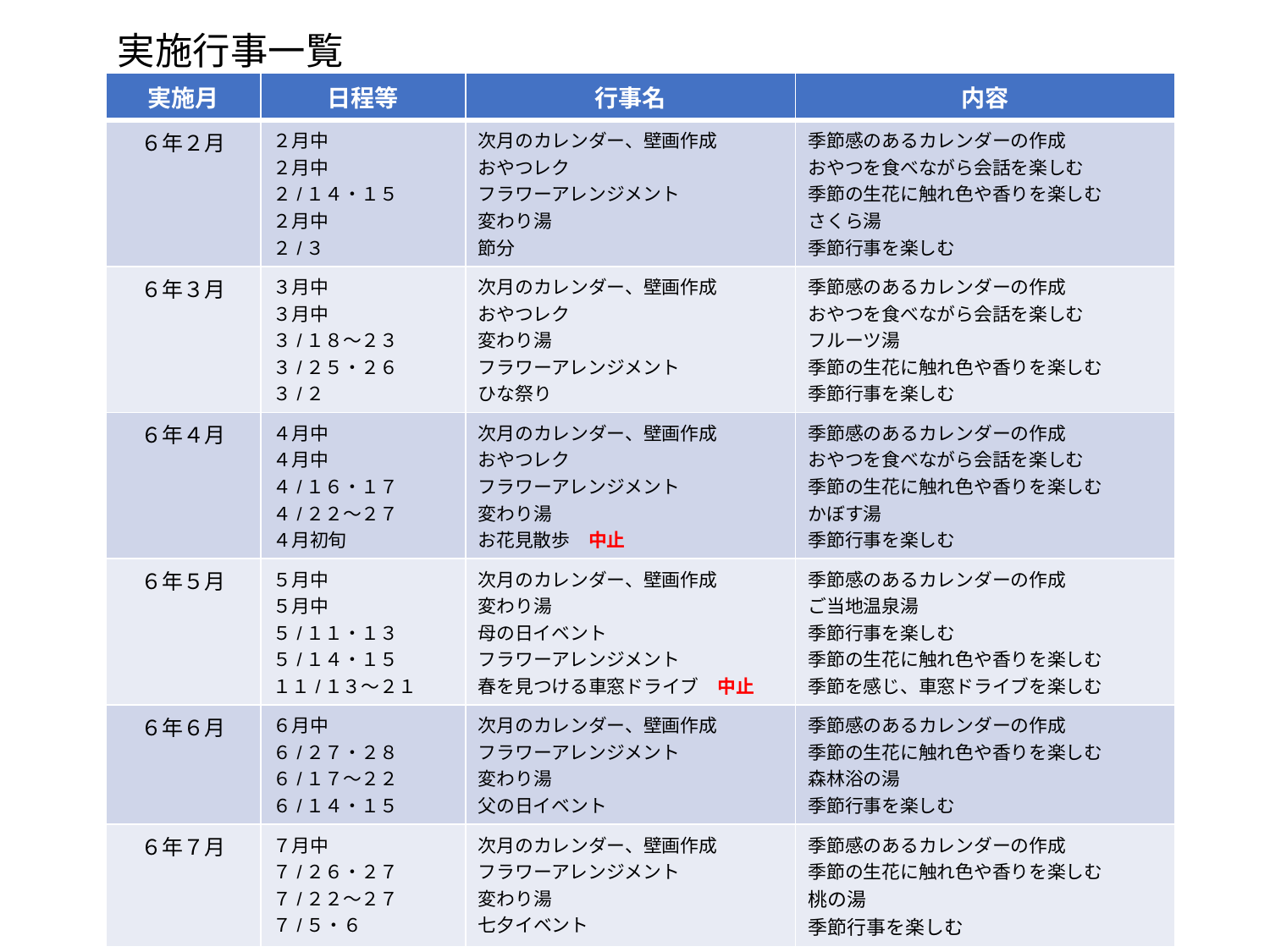

# 実施行事一覧 活動の様子を、ホームページに掲載しておりますので、どうぞご覧ください。
| 実施月 | 日程等 | 行事名 | 内容 |
| --- | --- | --- | --- |
| ６年２月 | ２月中 ２月中 ２/１４・１５ ２月中 ２/３ | 次月のカレンダー、壁画作成 おやつレク フラワーアレンジメント 変わり湯 節分 | 季節感のあるカレンダーの作成 おやつを食べながら会話を楽しむ 季節の生花に触れ色や香りを楽しむ さくら湯 季節行事を楽しむ |
| ６年３月 | ３月中 ３月中 ３/１８～２３ ３/２５・２６ ３/２ | 次月のカレンダー、壁画作成 おやつレク 変わり湯 フラワーアレンジメント ひな祭り | 季節感のあるカレンダーの作成 おやつを食べながら会話を楽しむ フルーツ湯 季節の生花に触れ色や香りを楽しむ 季節行事を楽しむ |
| ６年４月 | ４月中 ４月中 ４/１６・１７ ４/２２～２７ ４月初旬 | 次月のカレンダー、壁画作成 おやつレク フラワーアレンジメント 変わり湯 お花見散歩　中止 | 季節感のあるカレンダーの作成 おやつを食べながら会話を楽しむ 季節の生花に触れ色や香りを楽しむ かぼす湯 季節行事を楽しむ |
| ６年５月 | ５月中 ５月中 ５/１１・１３ ５/１４・１５ １１/１３～２１ | 次月のカレンダー、壁画作成 変わり湯 母の日イベント フラワーアレンジメント 春を見つける車窓ドライブ　中止 | 季節感のあるカレンダーの作成 ご当地温泉湯 季節行事を楽しむ 季節の生花に触れ色や香りを楽しむ 季節を感じ、車窓ドライブを楽しむ |
| ６年６月 | ６月中 ６/２７・２８ ６/１７～２２ ６/１４・１５ | 次月のカレンダー、壁画作成 フラワーアレンジメント 変わり湯 父の日イベント | 季節感のあるカレンダーの作成 季節の生花に触れ色や香りを楽しむ 森林浴の湯 季節行事を楽しむ |
| ６年７月 | ７月中 ７/２６・２７ ７/２２～２７ ７/５・６ | 次月のカレンダー、壁画作成 フラワーアレンジメント 変わり湯 七夕イベント | 季節感のあるカレンダーの作成 季節の生花に触れ色や香りを楽しむ 桃の湯 季節行事を楽しむ |